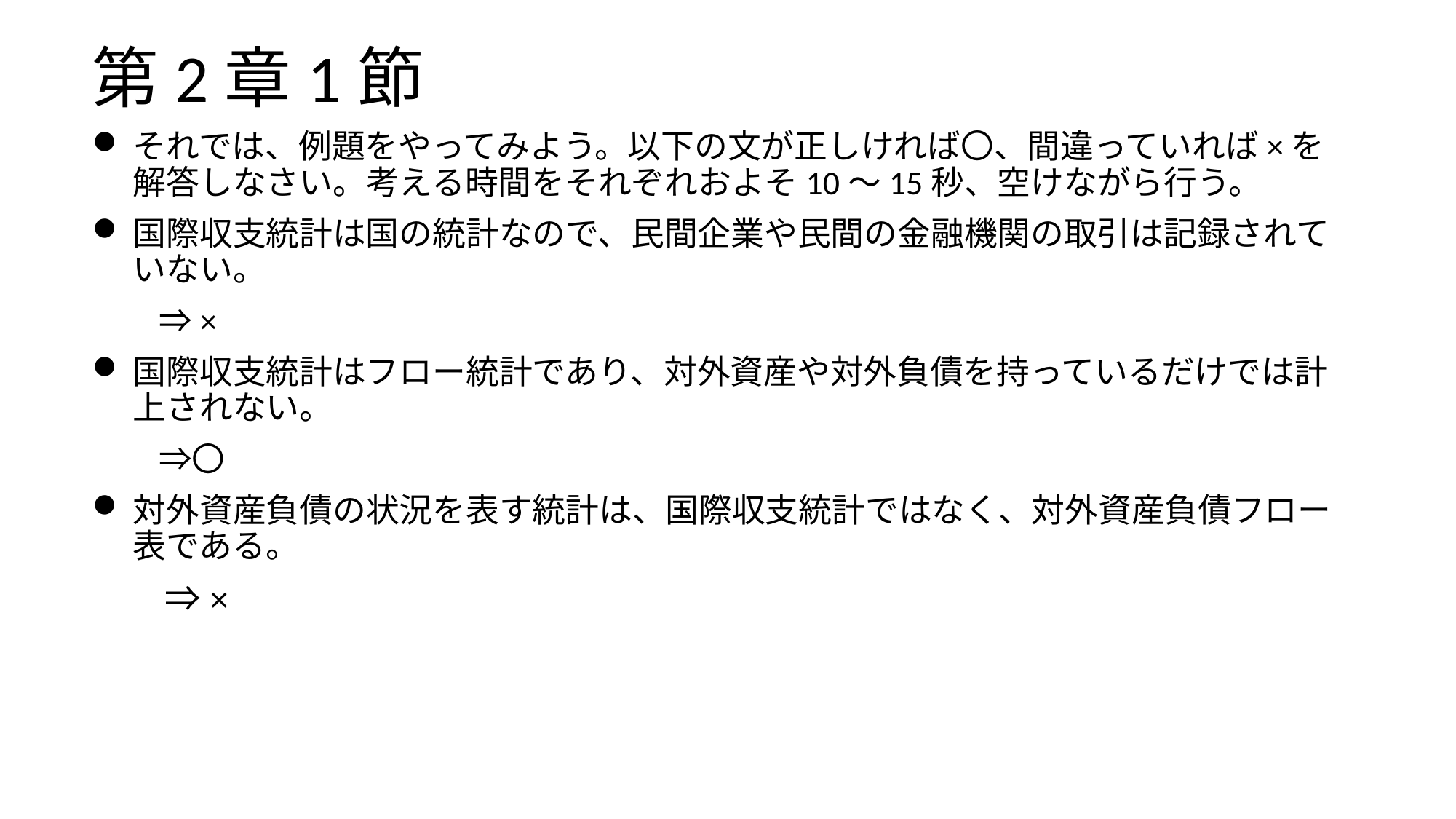

# 第2章1節
それでは、例題をやってみよう。以下の文が正しければ〇、間違っていれば×を解答しなさい。考える時間をそれぞれおよそ10～15秒、空けながら行う。
国際収支統計は国の統計なので、民間企業や民間の金融機関の取引は記録されていない。
　　⇒×
国際収支統計はフロー統計であり、対外資産や対外負債を持っているだけでは計上されない。
　　⇒〇
対外資産負債の状況を表す統計は、国際収支統計ではなく、対外資産負債フロー表である。
　　⇒×